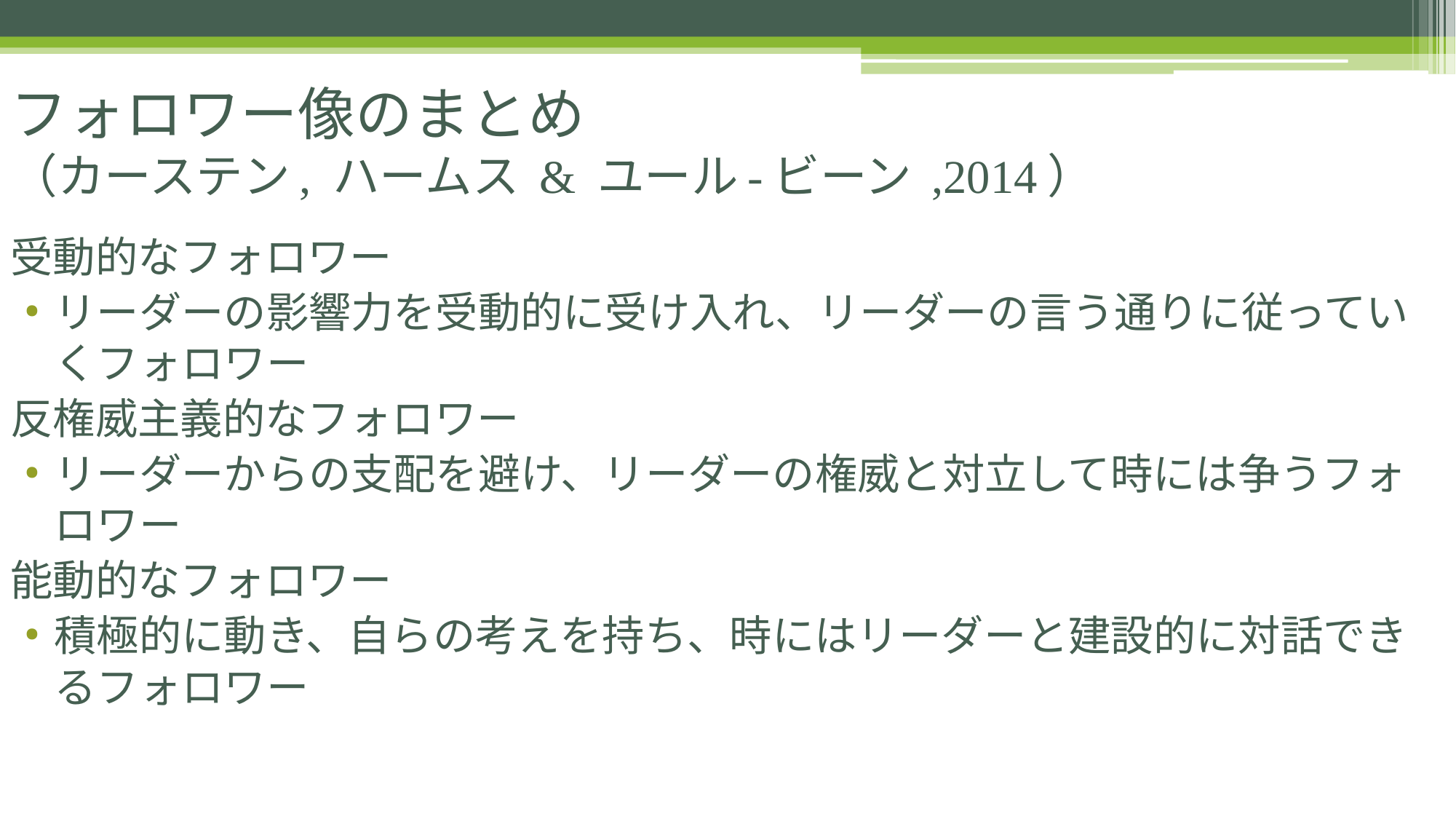

# フォロワー像のまとめ （カーステン, ハームス & ユール-ビーン ,2014）
受動的なフォロワー
リーダーの影響力を受動的に受け入れ、リーダーの言う通りに従っていくフォロワー
反権威主義的なフォロワー
リーダーからの支配を避け、リーダーの権威と対立して時には争うフォロワー
能動的なフォロワー
積極的に動き、自らの考えを持ち、時にはリーダーと建設的に対話できるフォロワー